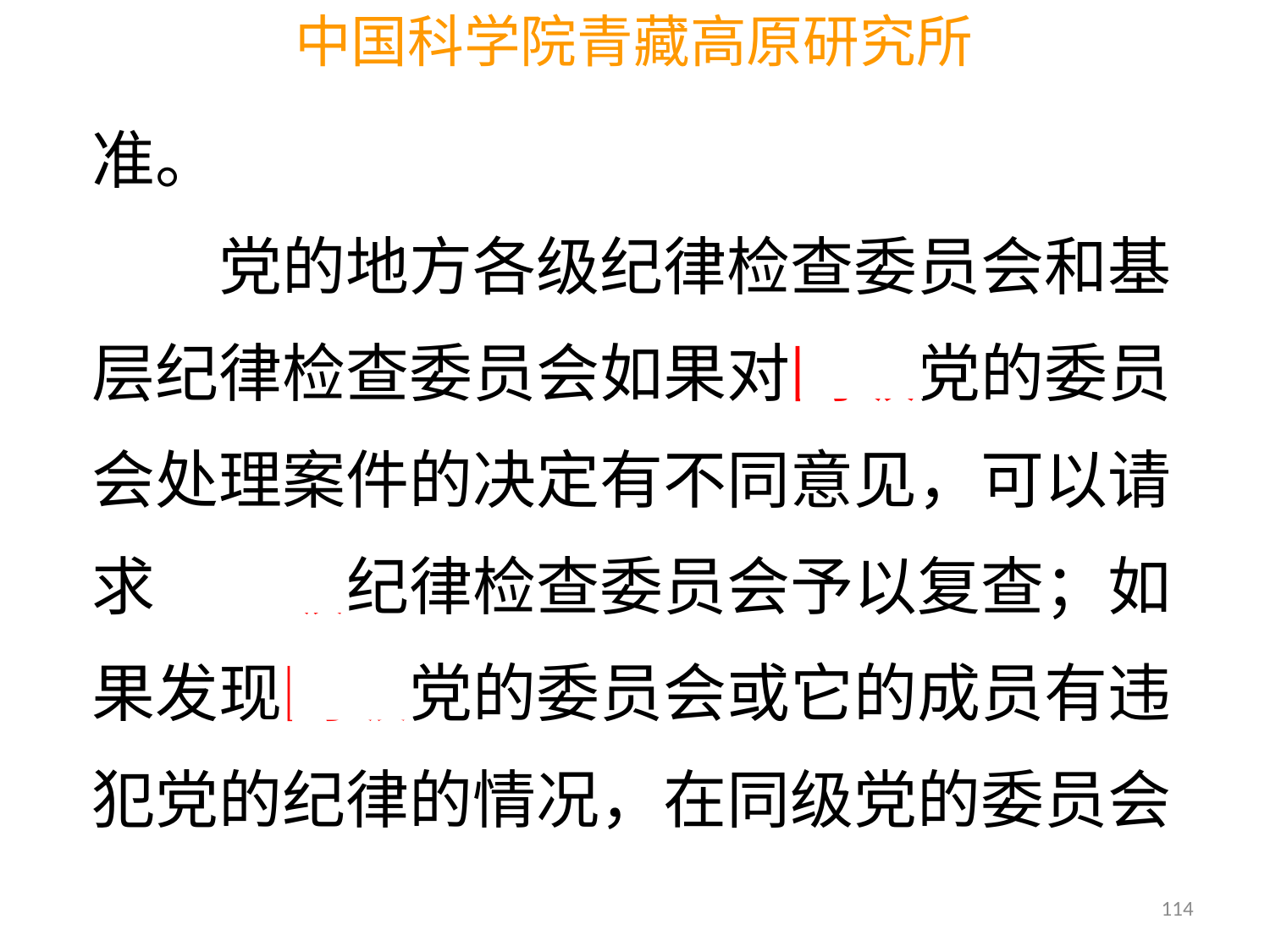

# 准。 　　党的地方各级纪律检查委员会和基层纪律检查委员会如果对同级党的委员会处理案件的决定有不同意见，可以请求上一级纪律检查委员会予以复查；如果发现同级党的委员会或它的成员有违犯党的纪律的情况，在同级党的委员会

114